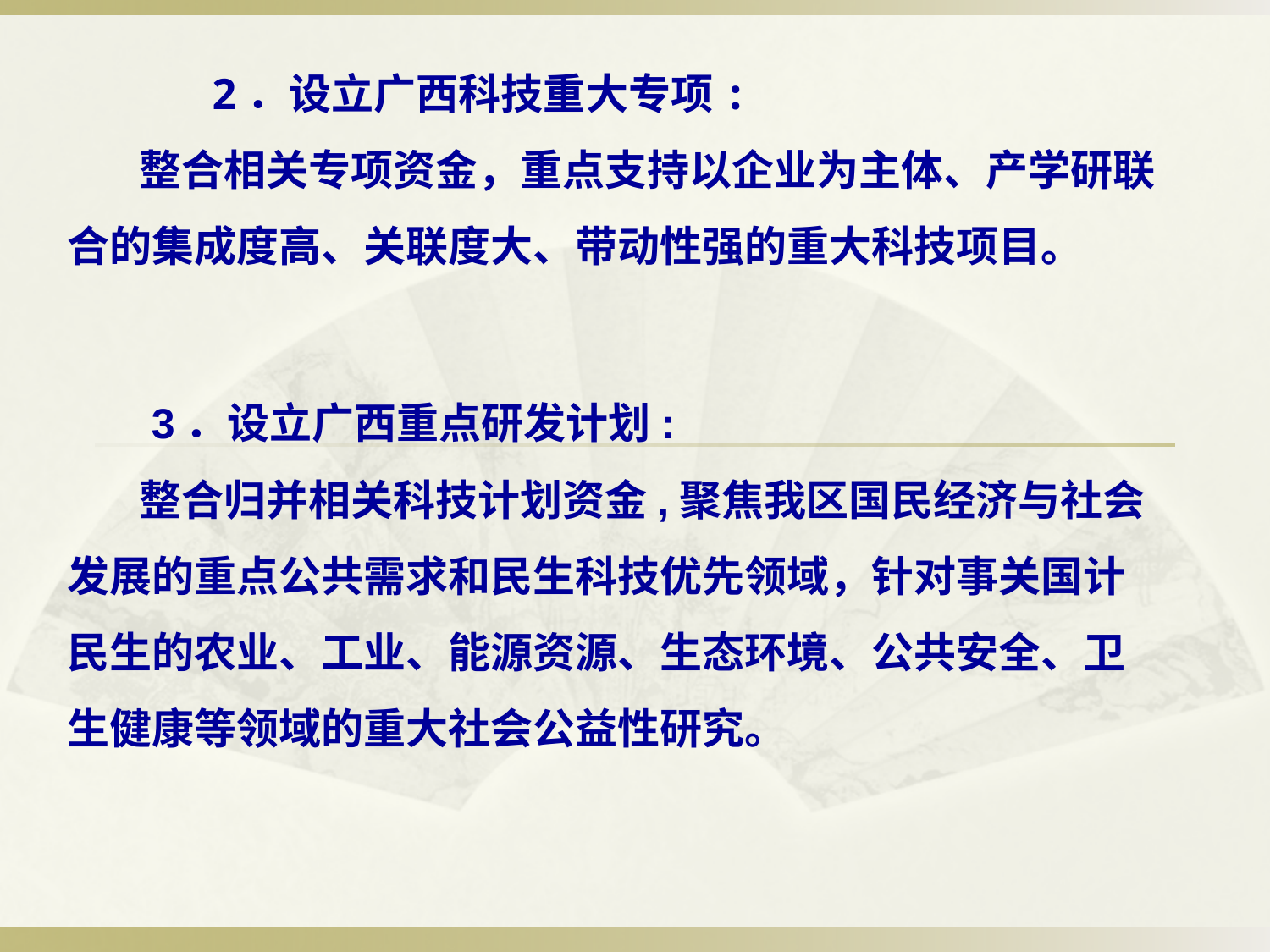

2．设立广西科技重大专项:
  整合相关专项资金，重点支持以企业为主体、产学研联合的集成度高、关联度大、带动性强的重大科技项目。

   3．设立广西重点研发计划:
  整合归并相关科技计划资金,聚焦我区国民经济与社会发展的重点公共需求和民生科技优先领域，针对事关国计民生的农业、工业、能源资源、生态环境、公共安全、卫生健康等领域的重大社会公益性研究。